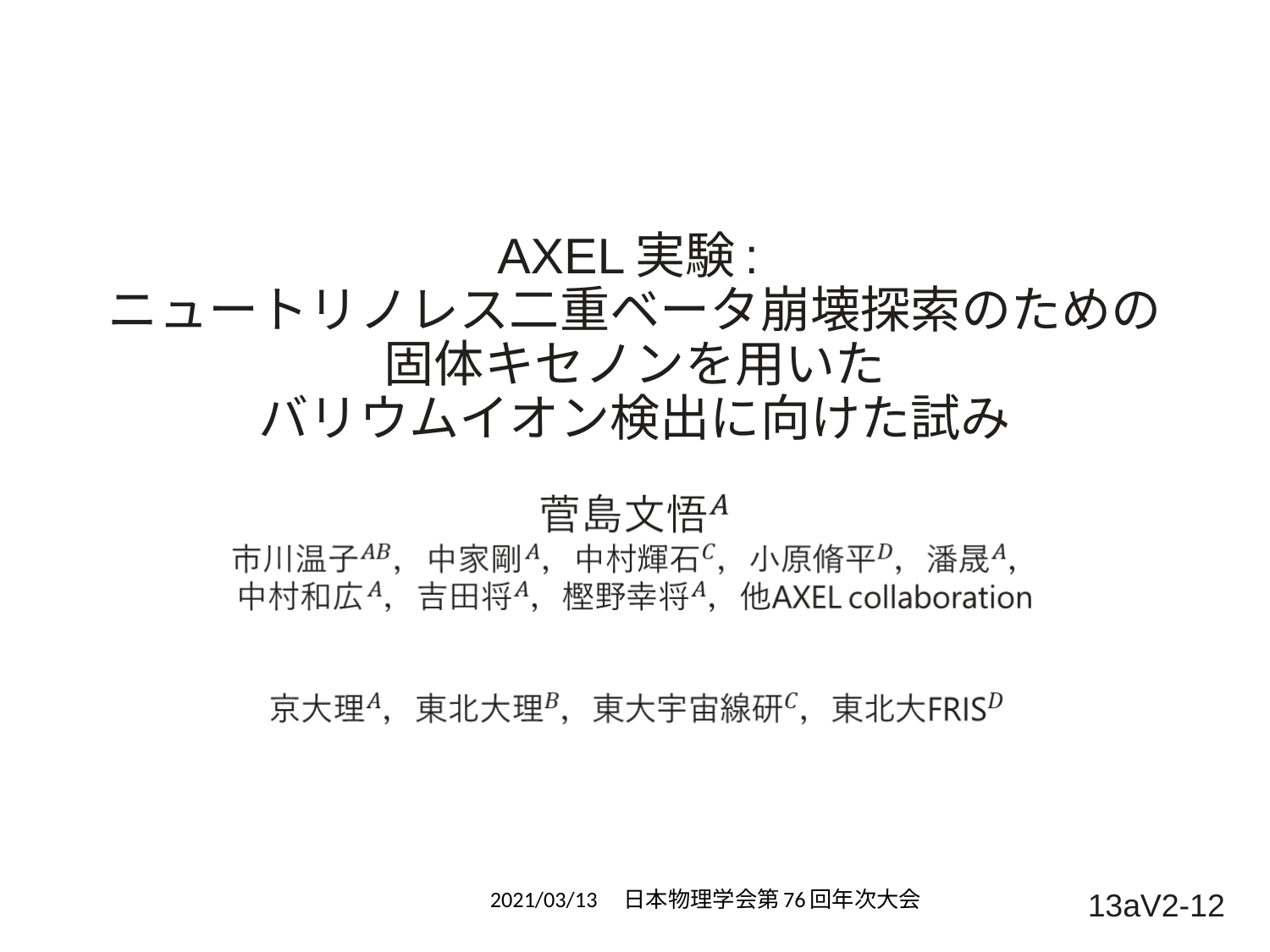

# AXEL実験: ニュートリノレス二重ベータ崩壊探索のための 固体キセノンを用いた バリウムイオン検出に向けた試み

13aV2-12
2021/03/13　日本物理学会第76回年次大会